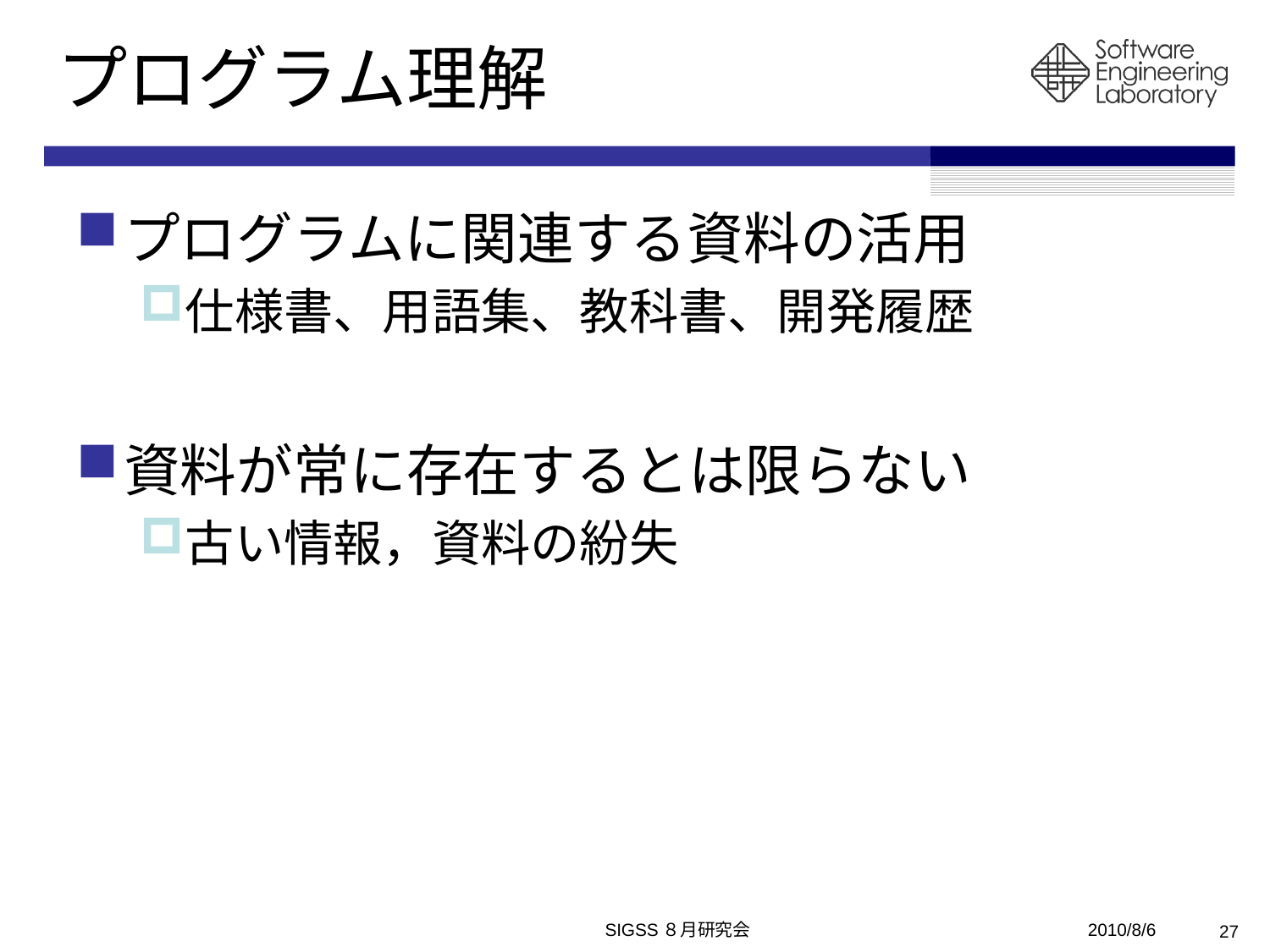

# プログラム理解
プログラムに関連する資料の活用
仕様書、用語集、教科書、開発履歴

資料が常に存在するとは限らない
古い情報，資料の紛失
SIGSS８月研究会
2010/8/6
27